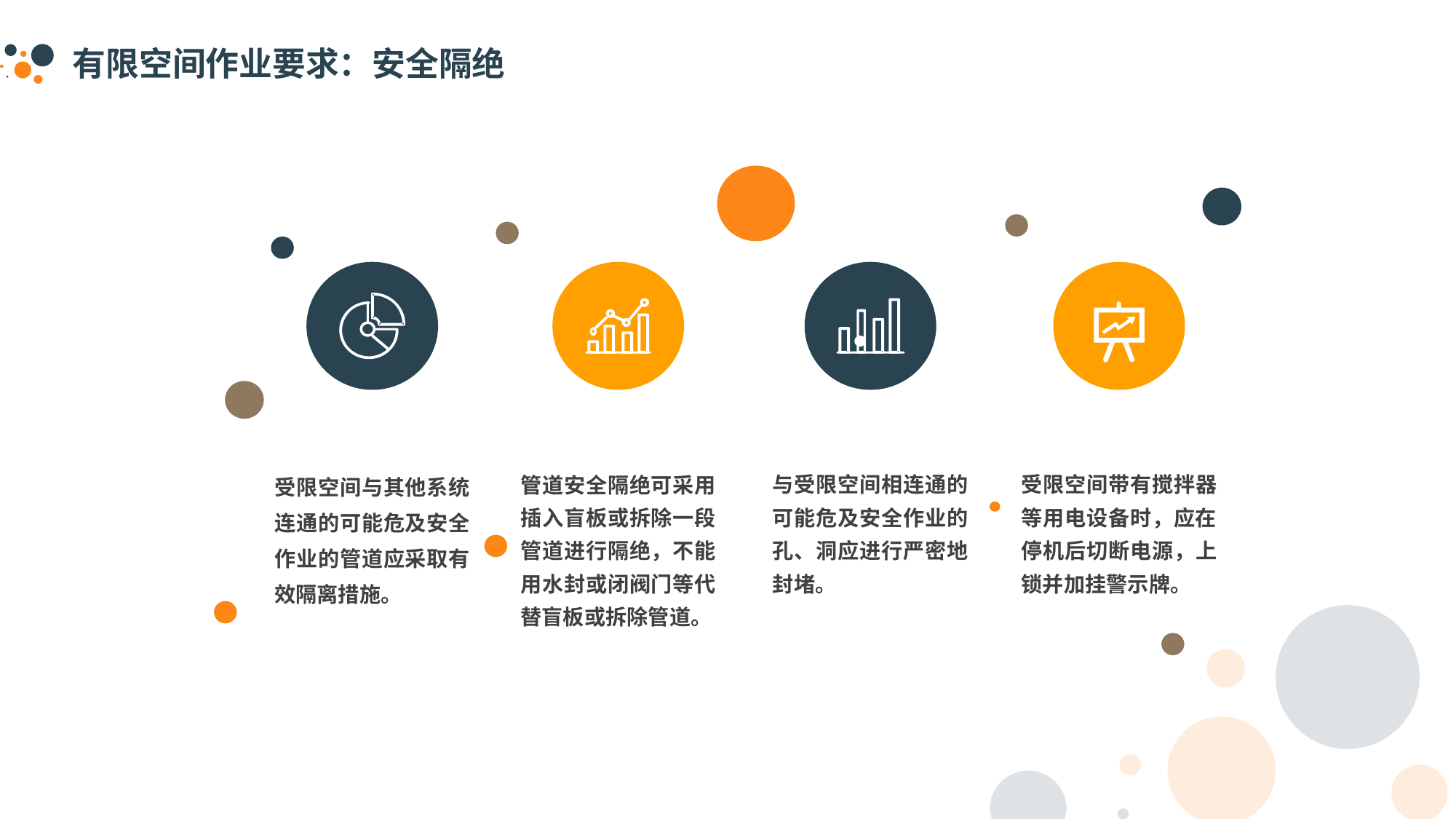

有限空间作业要求：安全隔绝

受限空间与其他系统连通的可能危及安全作业的管道应采取有效隔离措施。
管道安全隔绝可采用插入盲板或拆除一段管道进行隔绝，不能用水封或闭阀门等代替盲板或拆除管道。
与受限空间相连通的可能危及安全作业的孔、洞应进行严密地封堵。
受限空间带有搅拌器等用电设备时，应在停机后切断电源，上锁并加挂警示牌。